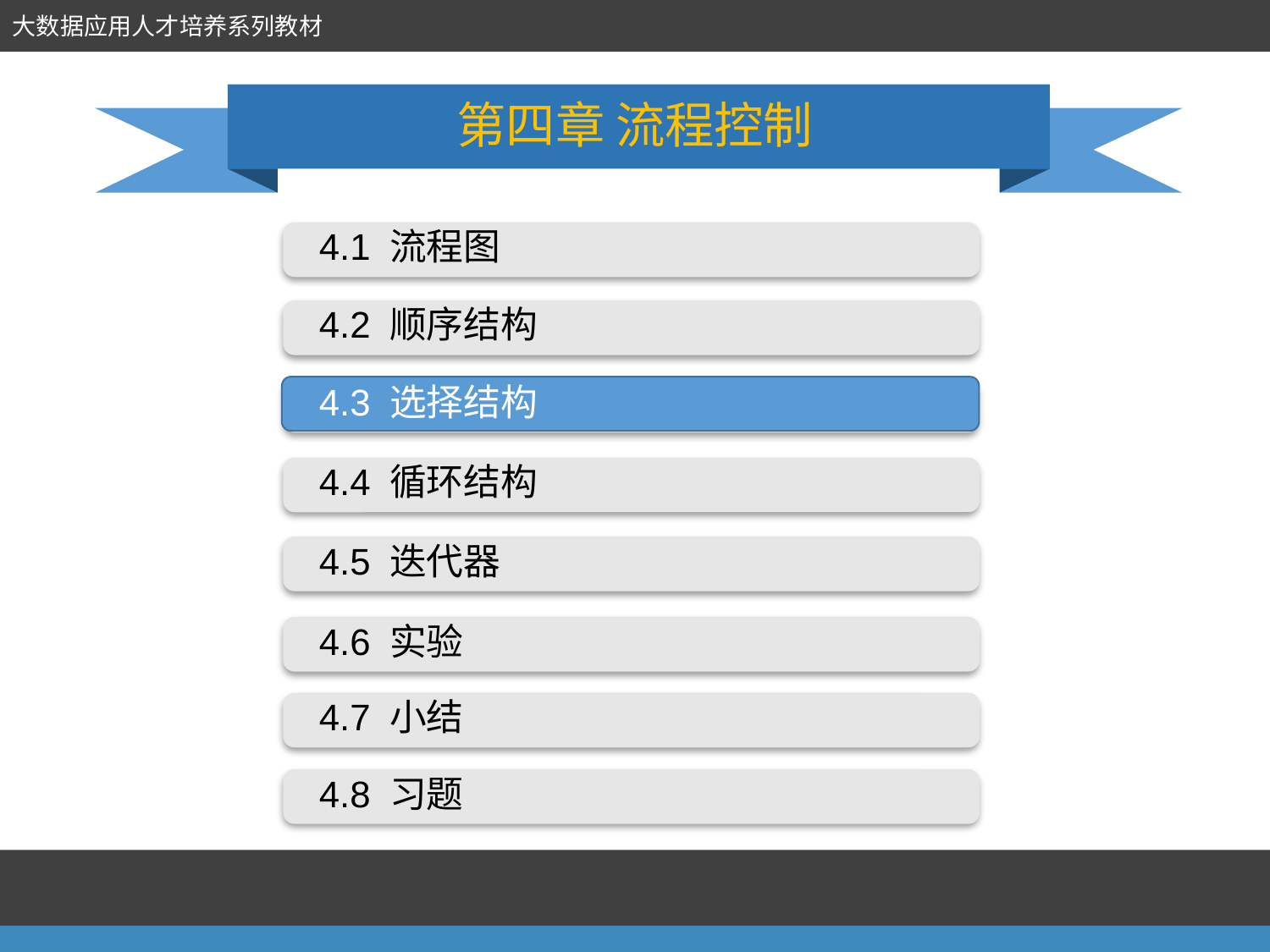

第四章 流程控制
4.1 流程图
4.2 顺序结构

4.3 选择结构
4.4 循环结构
4.5 迭代器
4.6 实验
4.7 小结
4.8 习题